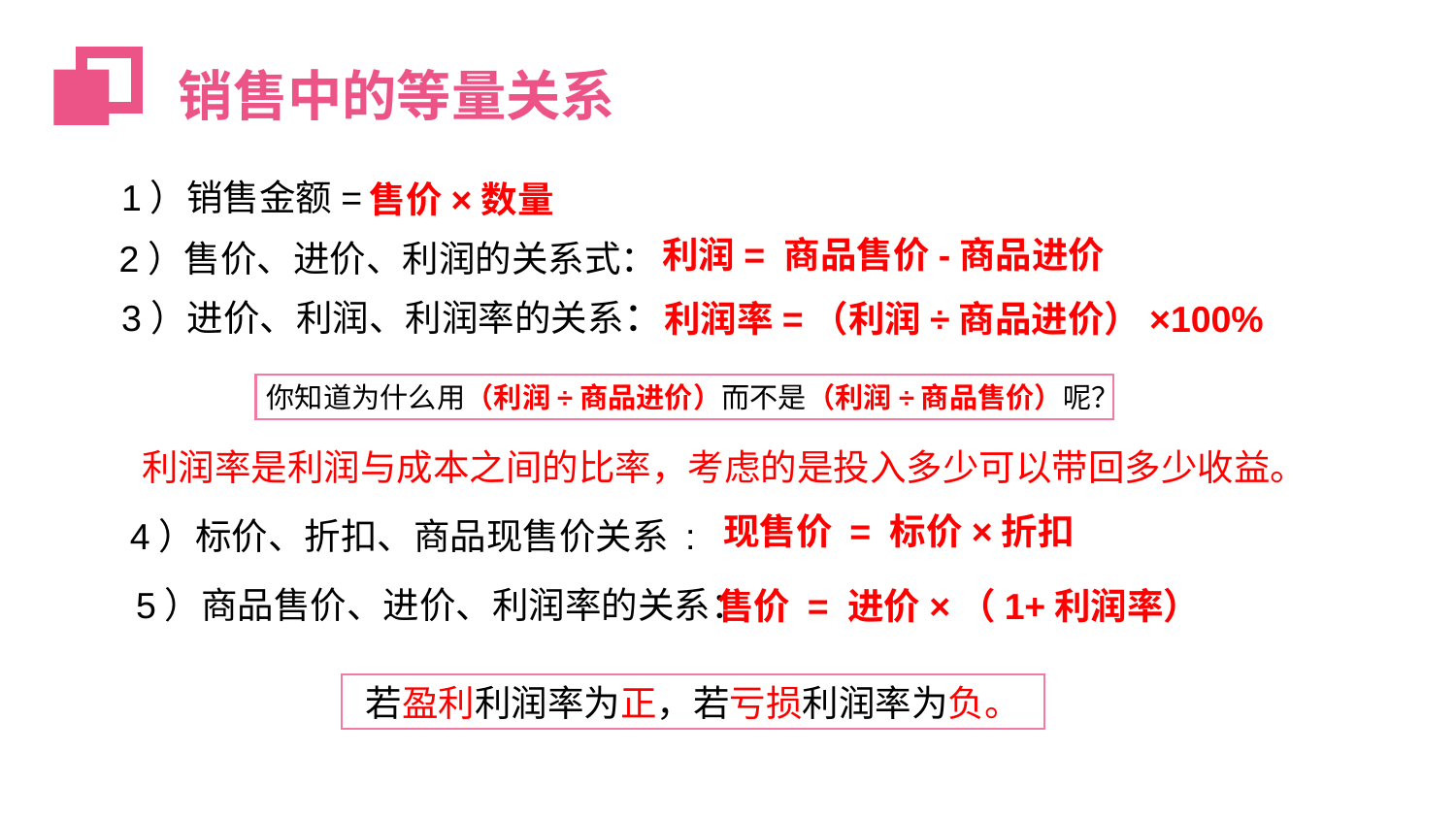

销售中的等量关系
1）销售金额=
售价×数量
利润= 商品售价-商品进价
2）售价、进价、利润的关系式：
3）进价、利润、利润率的关系：
利润率=（利润÷商品进价）×100%
你知道为什么用（利润÷商品进价）而不是（利润÷商品售价）呢？
利润率是利润与成本之间的比率，考虑的是投入多少可以带回多少收益。
现售价 = 标价×折扣
4）标价、折扣、商品现售价关系 :
5）商品售价、进价、利润率的关系：
售价 = 进价×（1+利润率）
若盈利利润率为正，若亏损利润率为负。